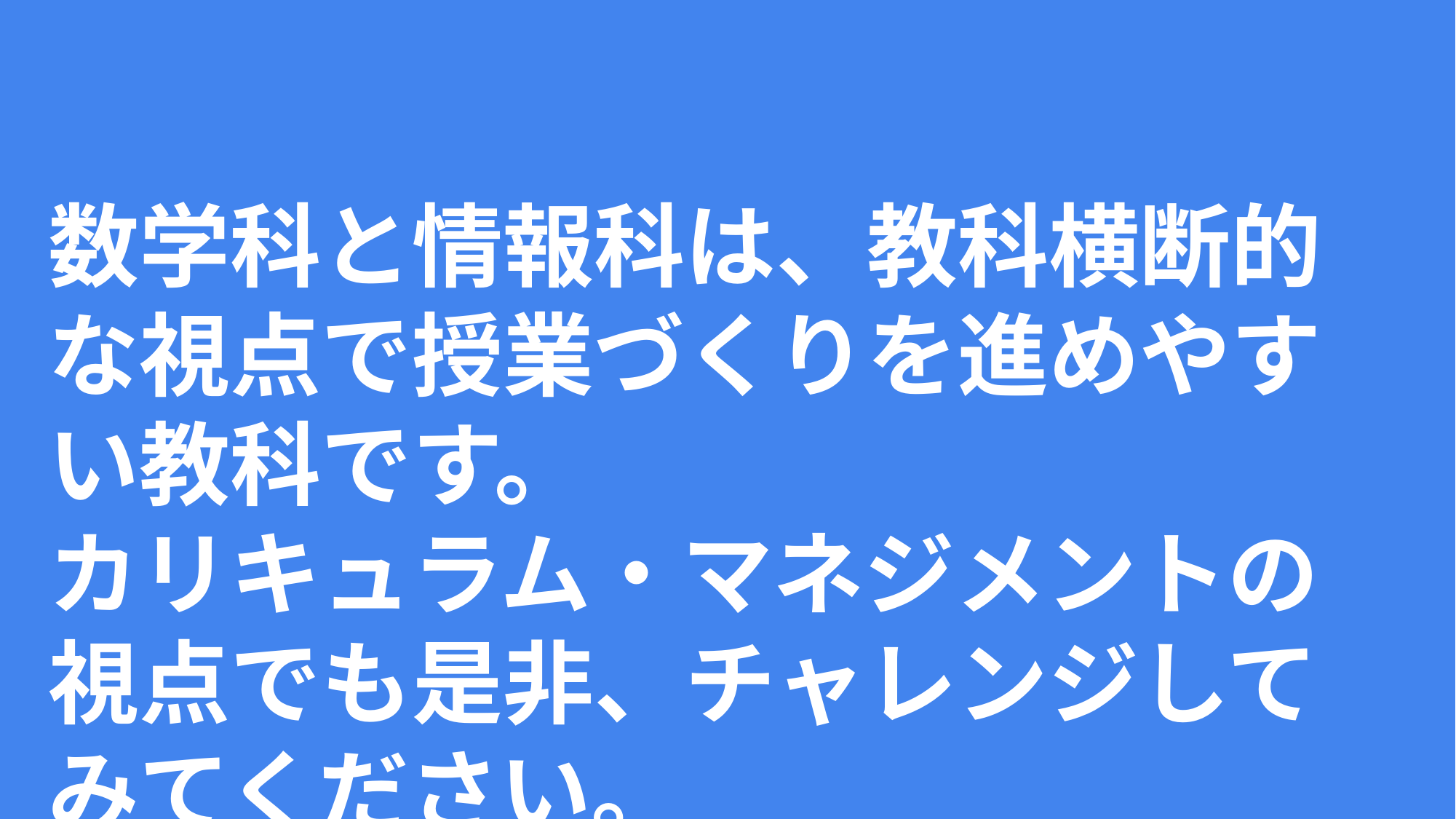

数学科と情報科は、教科横断的な視点で授業づくりを進めやすい教科です。
カリキュラム・マネジメントの視点でも是非、チャレンジしてみてください。